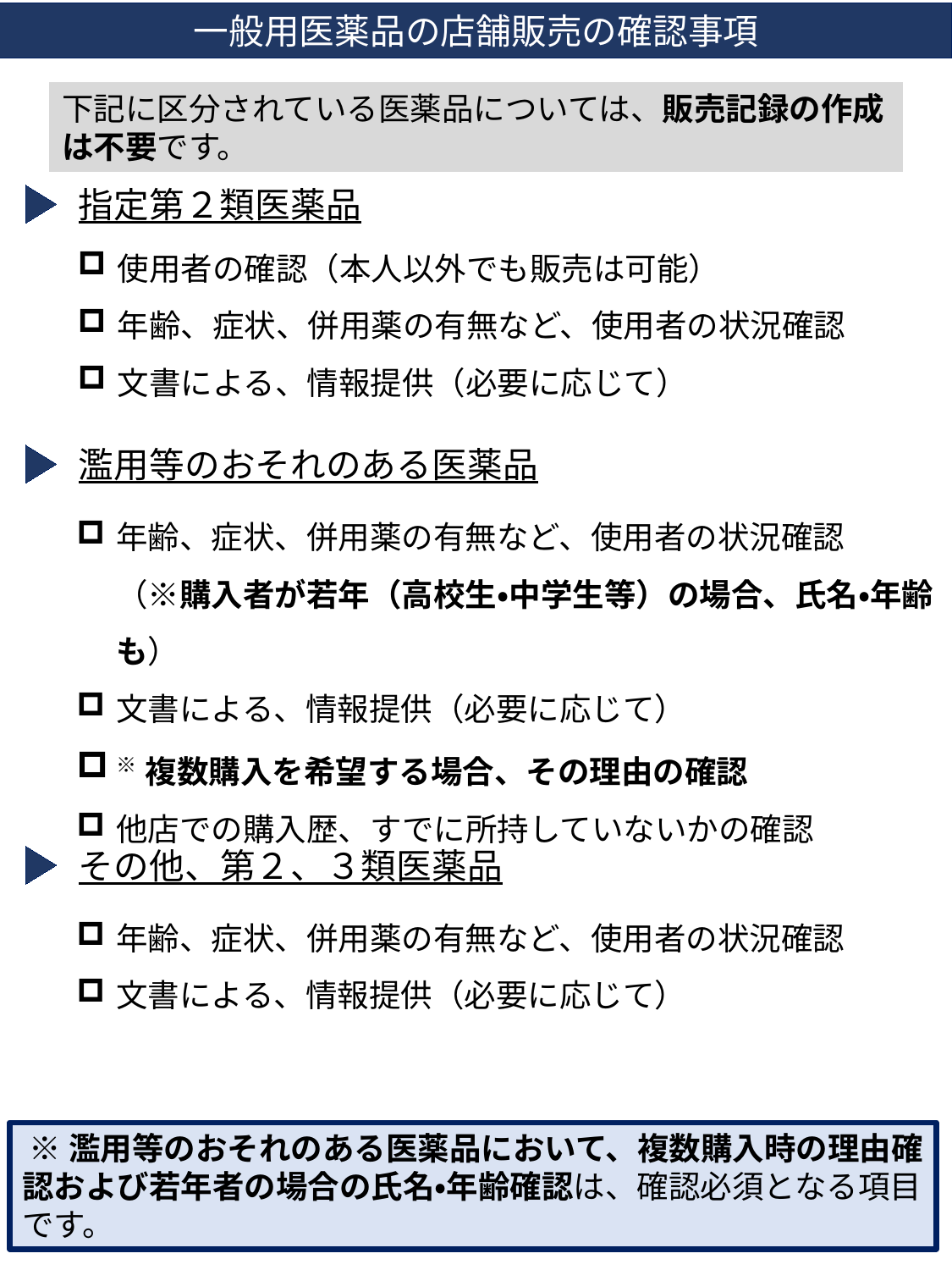

一般用医薬品の店舗販売の確認事項
下記に区分されている医薬品については、販売記録の作成は不要です。
指定第２類医薬品

使用者の確認（本人以外でも販売は可能）
年齢、症状、併用薬の有無など、使用者の状況確認
文書による、情報提供（必要に応じて）
濫用等のおそれのある医薬品

年齢、症状、併用薬の有無など、使用者の状況確認
（※購入者が若年（高校生・中学生等）の場合、氏名・年齢も）
文書による、情報提供（必要に応じて）
※複数購入を希望する場合、その理由の確認
他店での購入歴、すでに所持していないかの確認
その他、第２、３類医薬品

年齢、症状、併用薬の有無など、使用者の状況確認
文書による、情報提供（必要に応じて）
 ※濫用等のおそれのある医薬品において、複数購入時の理由確認および若年者の場合の氏名・年齢確認は、確認必須となる項目です。